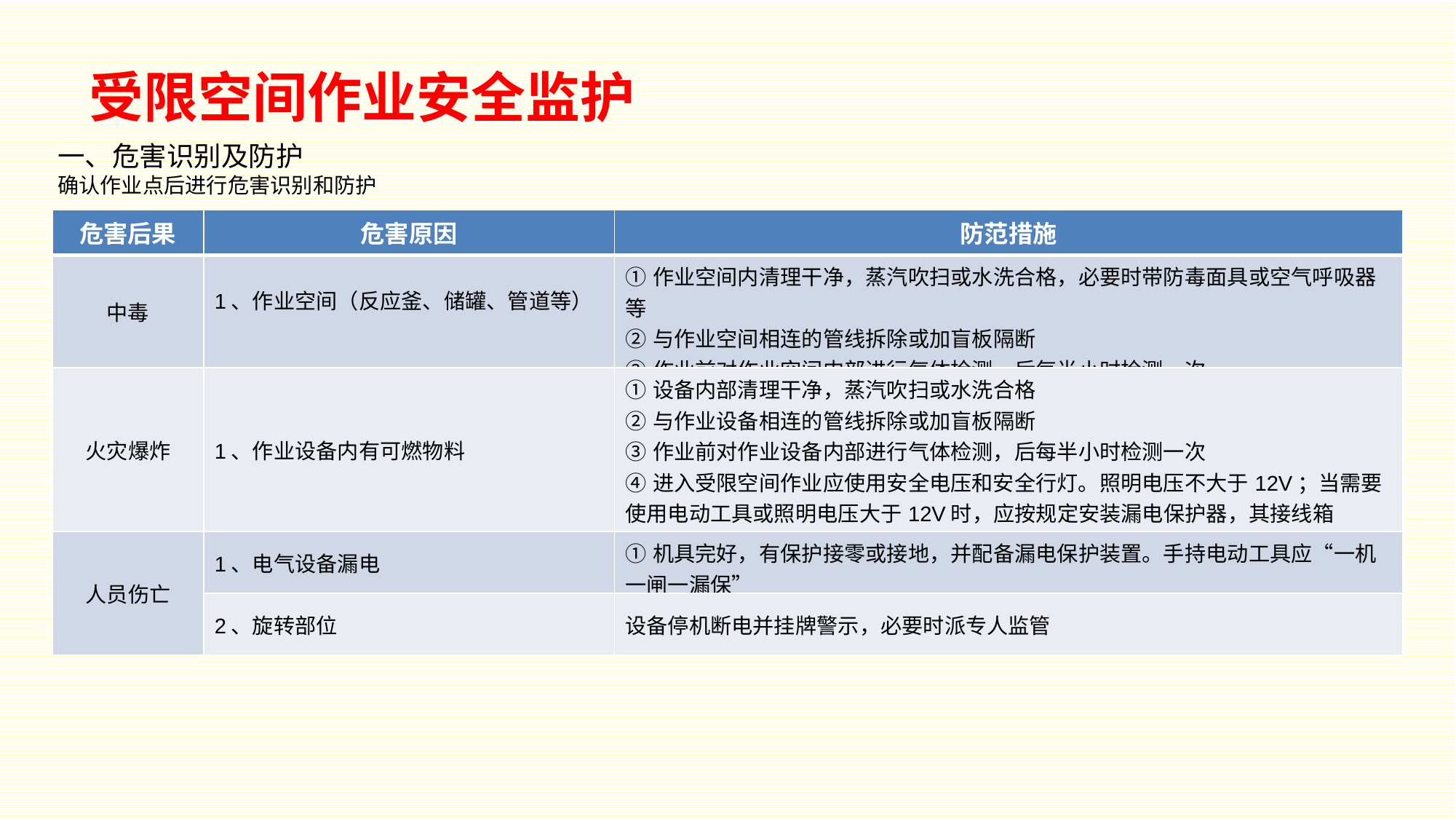

受限空间作业安全监护
一、危害识别及防护
确认作业点后进行危害识别和防护

| 危害后果 | 危害原因 | 防范措施 |
| --- | --- | --- |
| 中毒 | 1、作业空间（反应釜、储罐、管道等） | ①作业空间内清理干净，蒸汽吹扫或水洗合格，必要时带防毒面具或空气呼吸器等 ②与作业空间相连的管线拆除或加盲板隔断 ③作业前对作业空间内部进行气体检测，后每半小时检测一次 |
| 火灾爆炸 | 1、作业设备内有可燃物料 | ①设备内部清理干净，蒸汽吹扫或水洗合格 ②与作业设备相连的管线拆除或加盲板隔断 ③作业前对作业设备内部进行气体检测，后每半小时检测一次 ④进入受限空间作业应使用安全电压和安全行灯。照明电压不大于12V；当需要使用电动工具或照明电压大于12V时，应按规定安装漏电保护器，其接线箱（板）必须放置在容器外部 |
| 人员伤亡 | 1、电气设备漏电 | ①机具完好，有保护接零或接地，并配备漏电保护装置。手持电动工具应“一机一闸一漏保” |
|  | 2、旋转部位 | 设备停机断电并挂牌警示，必要时派专人监管 |